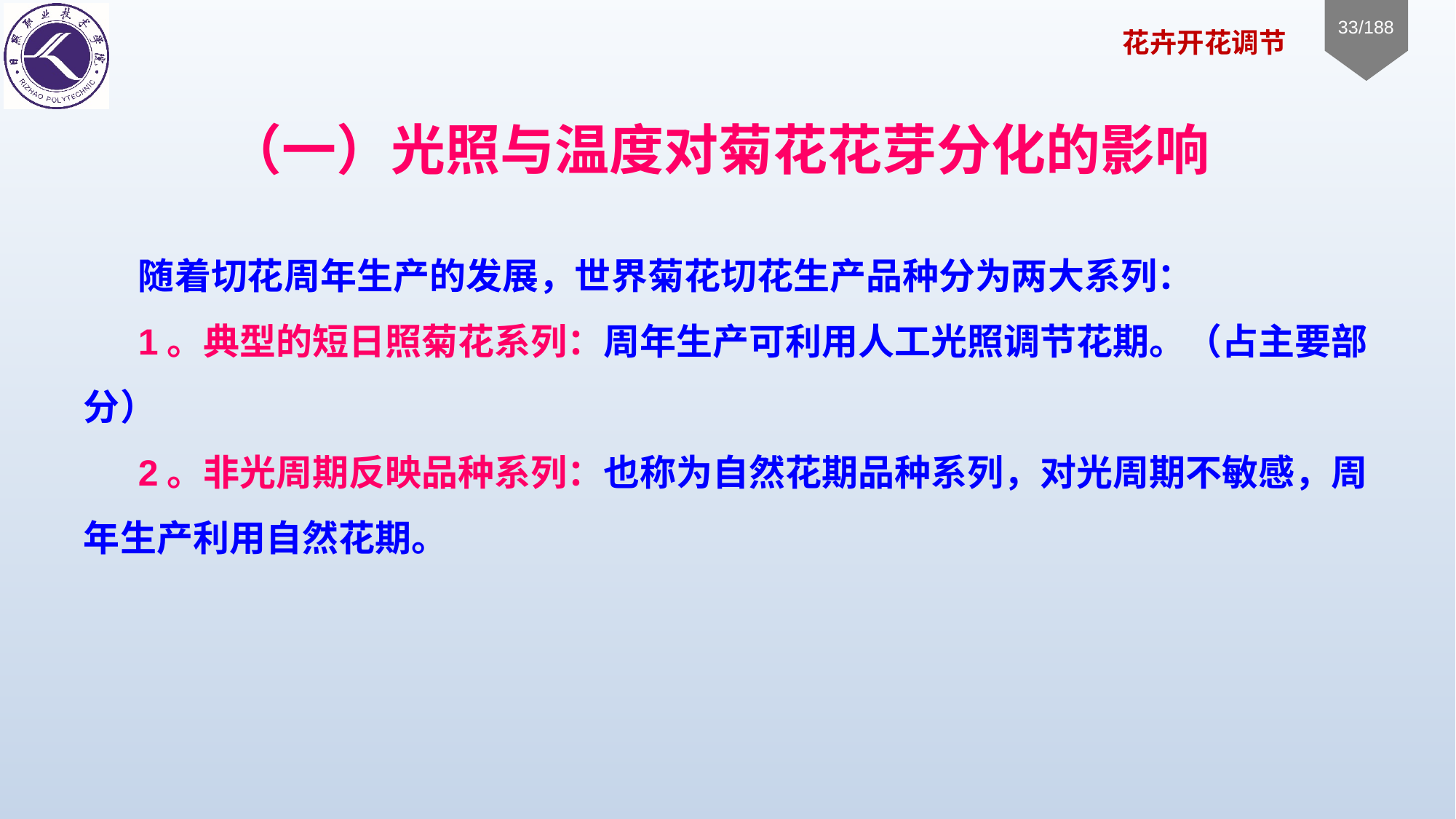

# （一）光照与温度对菊花花芽分化的影响
随着切花周年生产的发展，世界菊花切花生产品种分为两大系列：
1。典型的短日照菊花系列：周年生产可利用人工光照调节花期。（占主要部分）
2。非光周期反映品种系列：也称为自然花期品种系列，对光周期不敏感，周年生产利用自然花期。